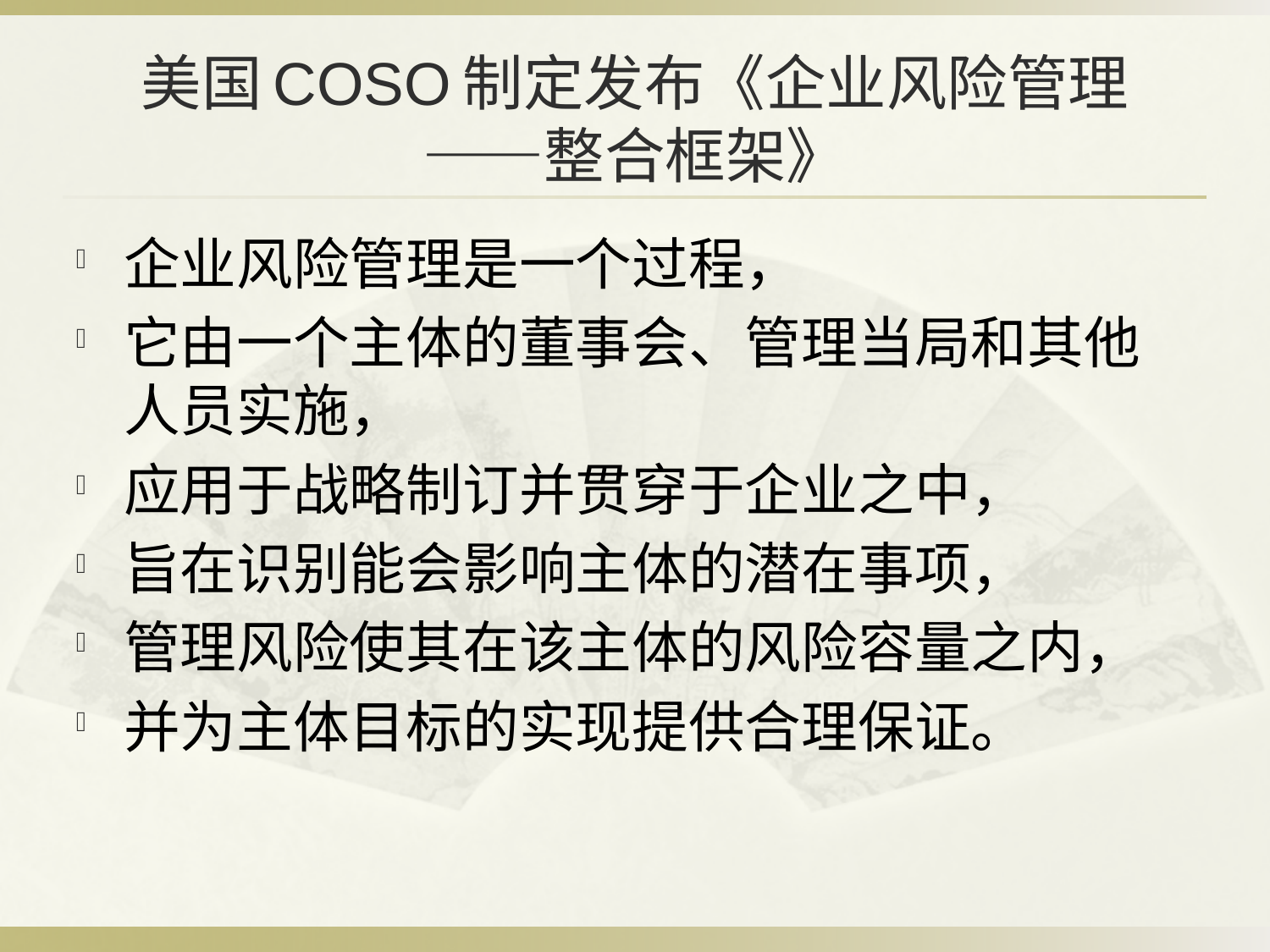

# 美国COSO制定发布《企业风险管理 ——整合框架》
企业风险管理是一个过程，
它由一个主体的董事会、管理当局和其他人员实施，
应用于战略制订并贯穿于企业之中，
旨在识别能会影响主体的潜在事项，
管理风险使其在该主体的风险容量之内，
并为主体目标的实现提供合理保证。